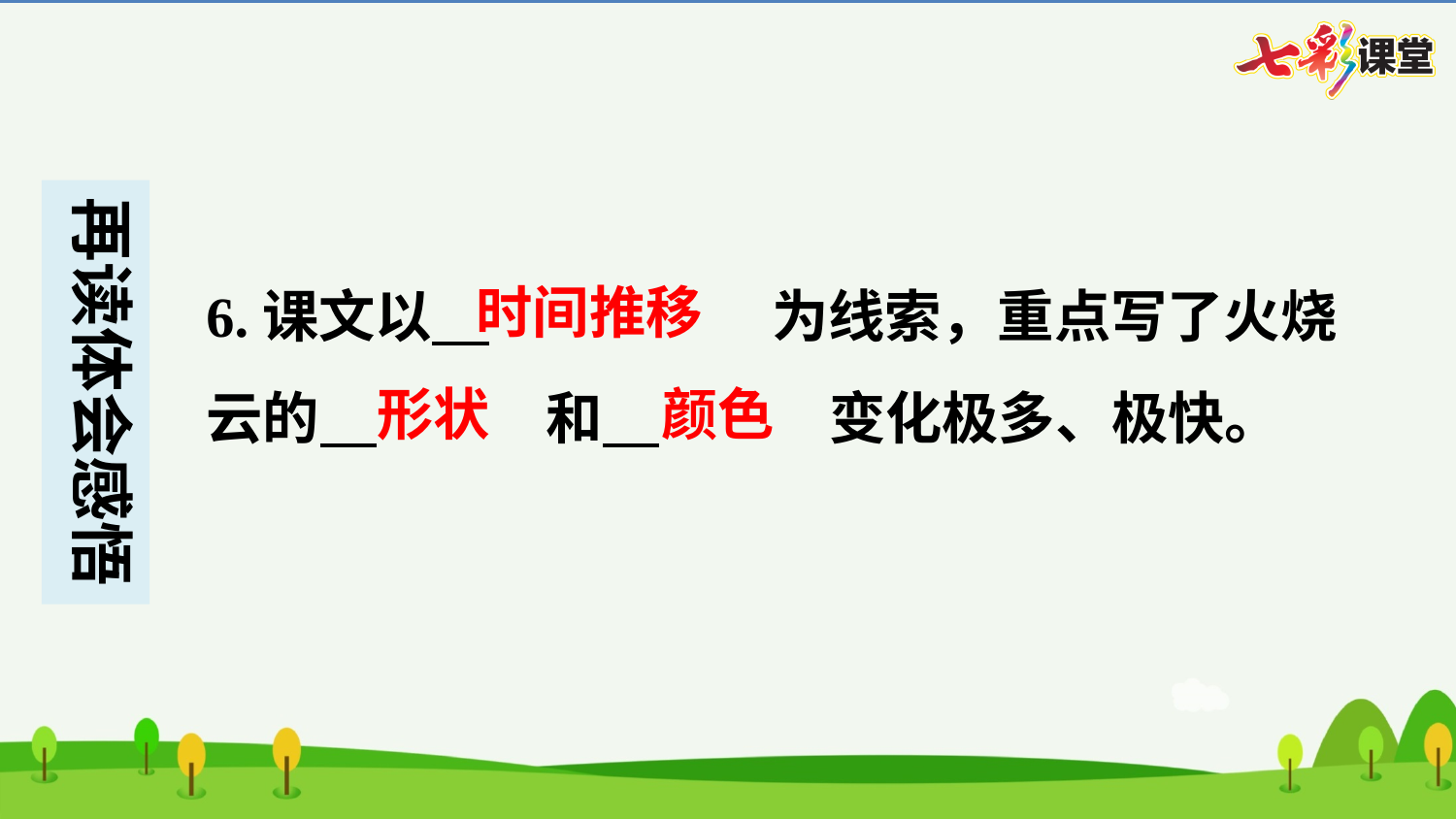

时间推移
6.课文以 　时间推移　为线索，重点写了火烧云的 　形状　和 　颜色　变化极多、极快。
形状
颜色